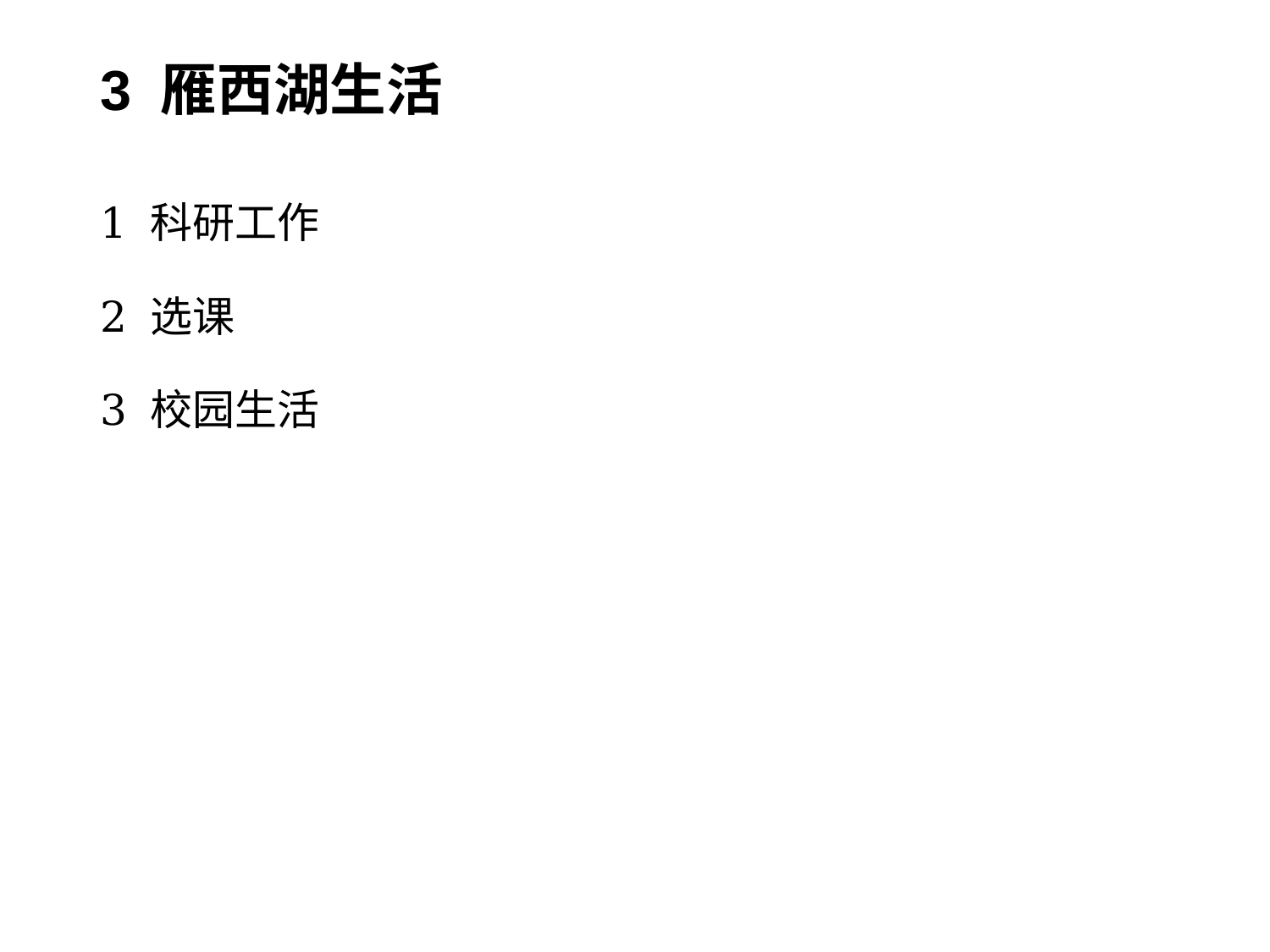

# 3 雁西湖生活
1 科研工作
2 选课
3 校园生活